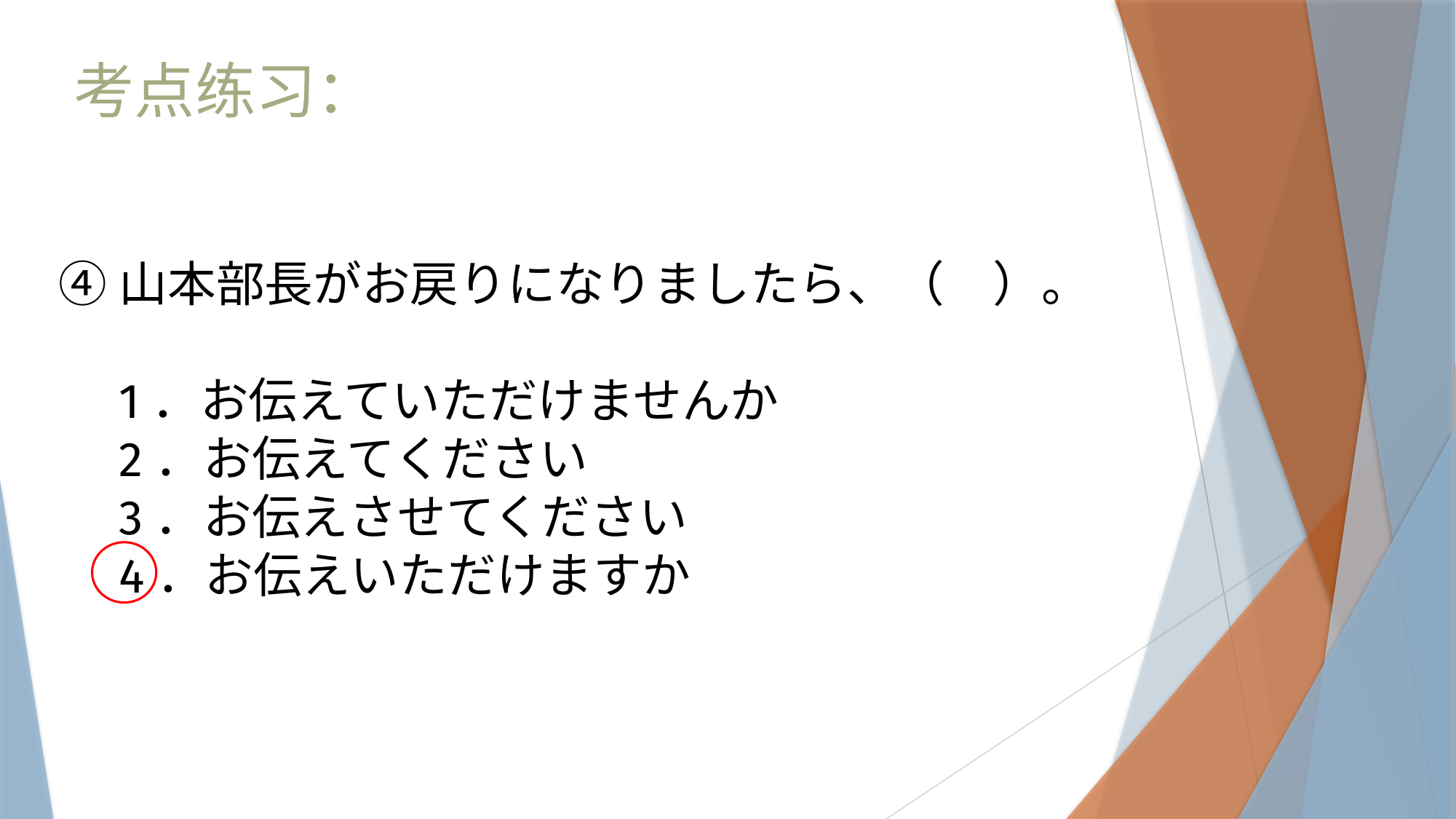

考点练习：
④山本部長がお戻りになりましたら、（　）。

　1．お伝えていただけませんか
　2．お伝えてください
　3．お伝えさせてください
　4．お伝えいただけますか